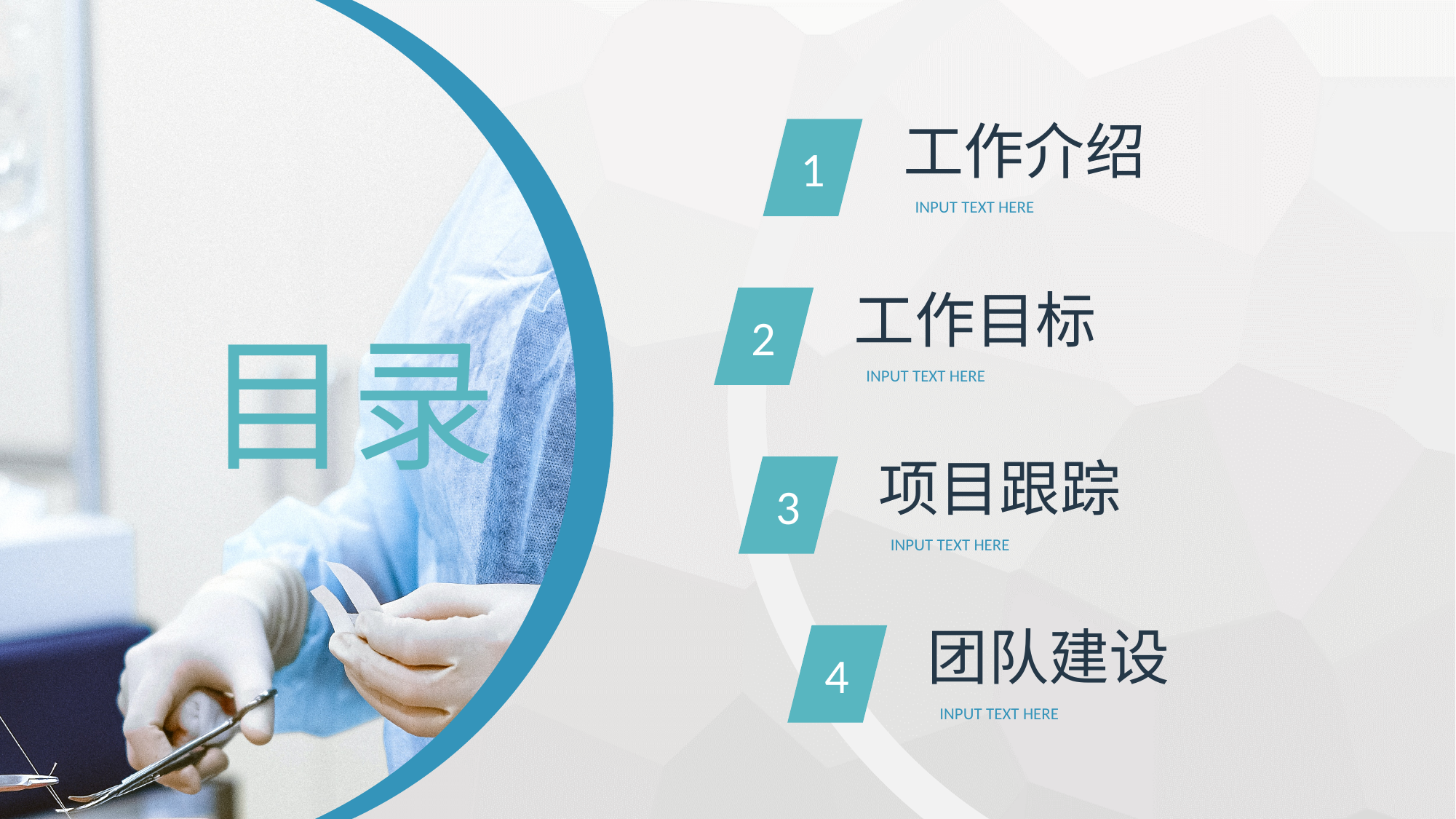

工作介绍
1
INPUT TEXT HERE
工作目标
2
INPUT TEXT HERE
目录
项目跟踪
3
INPUT TEXT HERE
团队建设
4
INPUT TEXT HERE